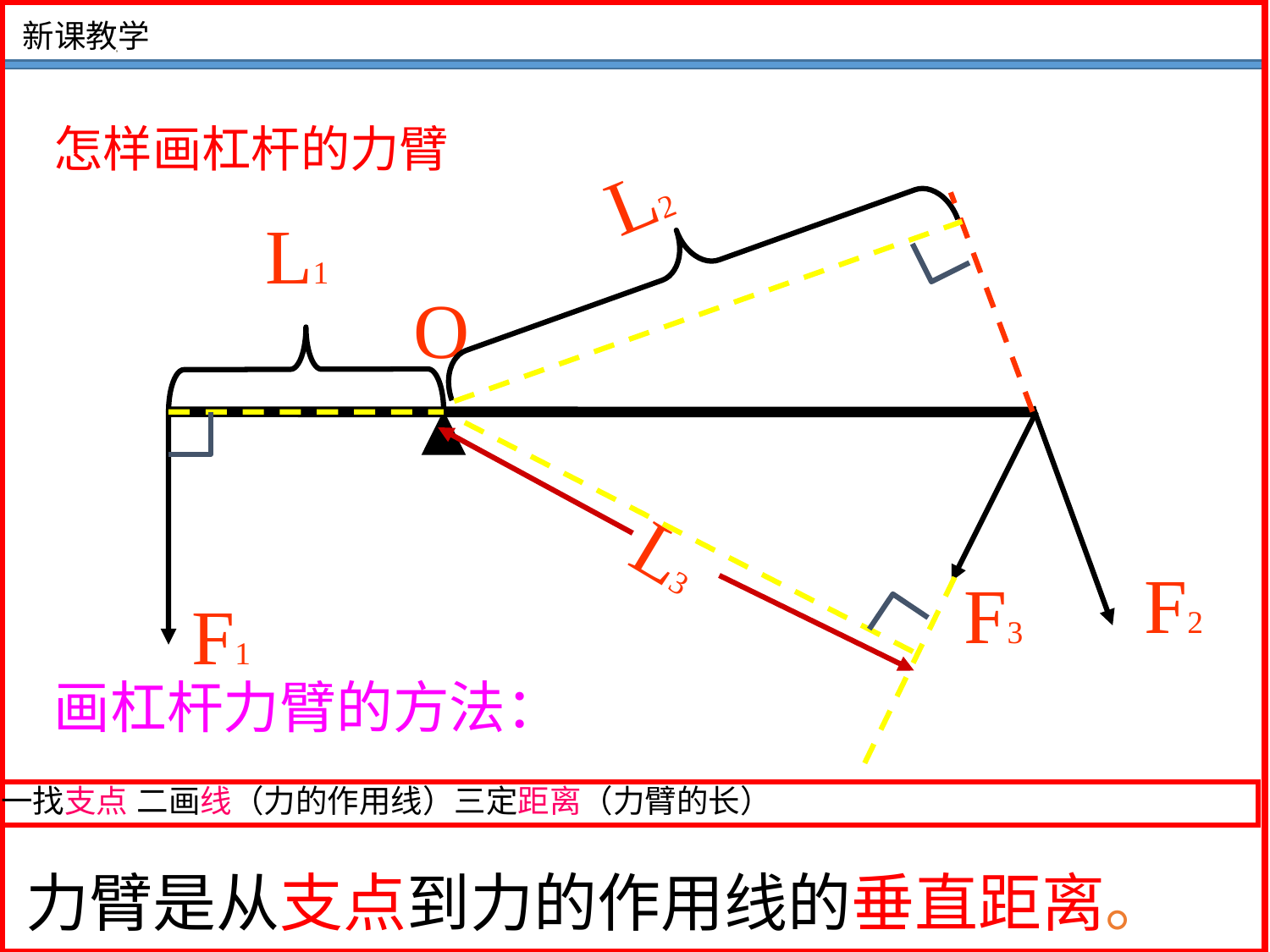

新课教学

怎样画杠杆的力臂

L2
L1

O

F2

F1

F3

L3

画杠杆力臂的方法：
一找支点 二画线（力的作用线）三定距离（力臂的长）
力臂是从支点到力的作用线的垂直距离。
10